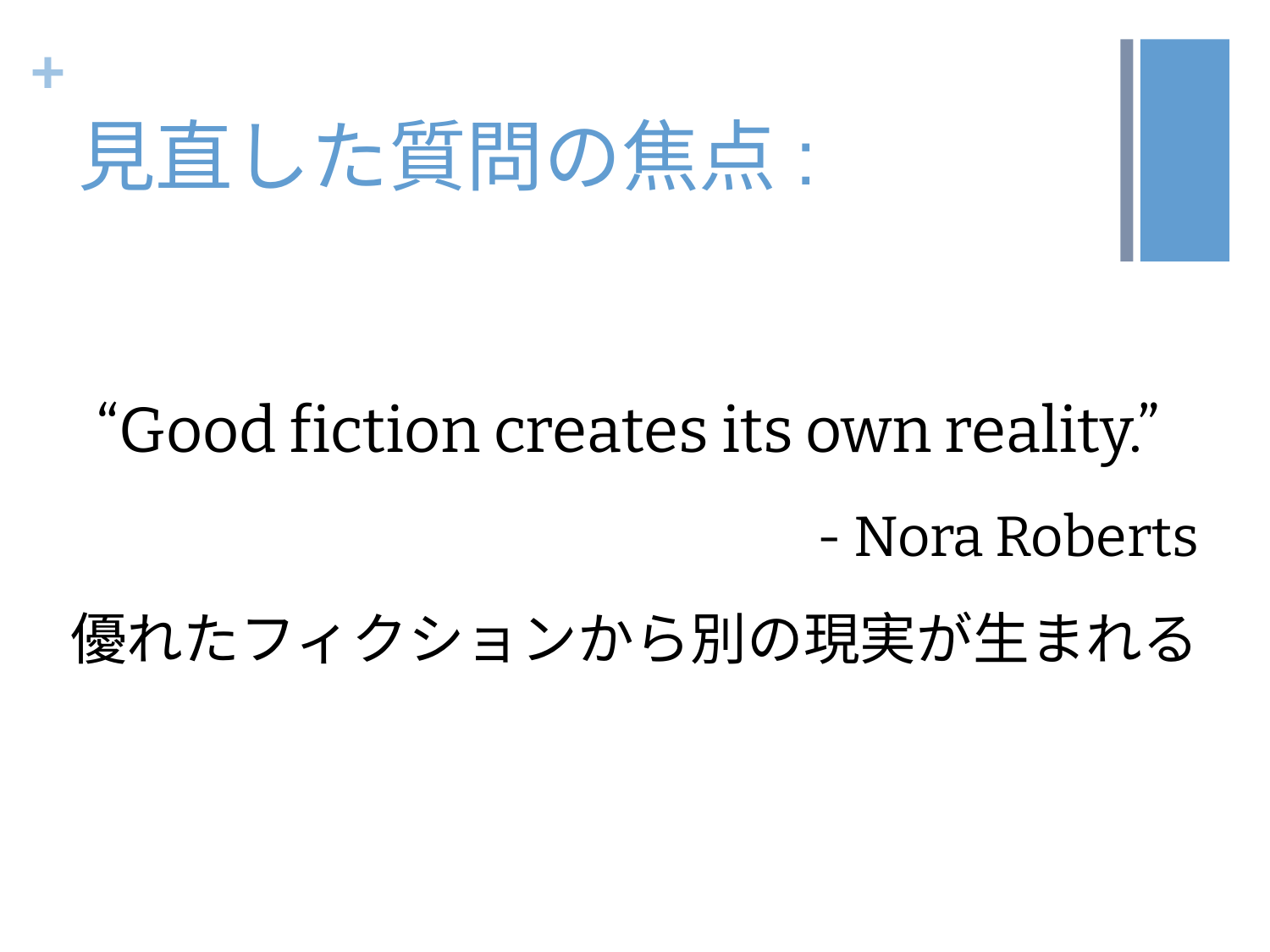

# 見直した質問の焦点:

“Good fiction creates its own reality.”
- Nora Roberts
優れたフィクションから別の現実が生まれる